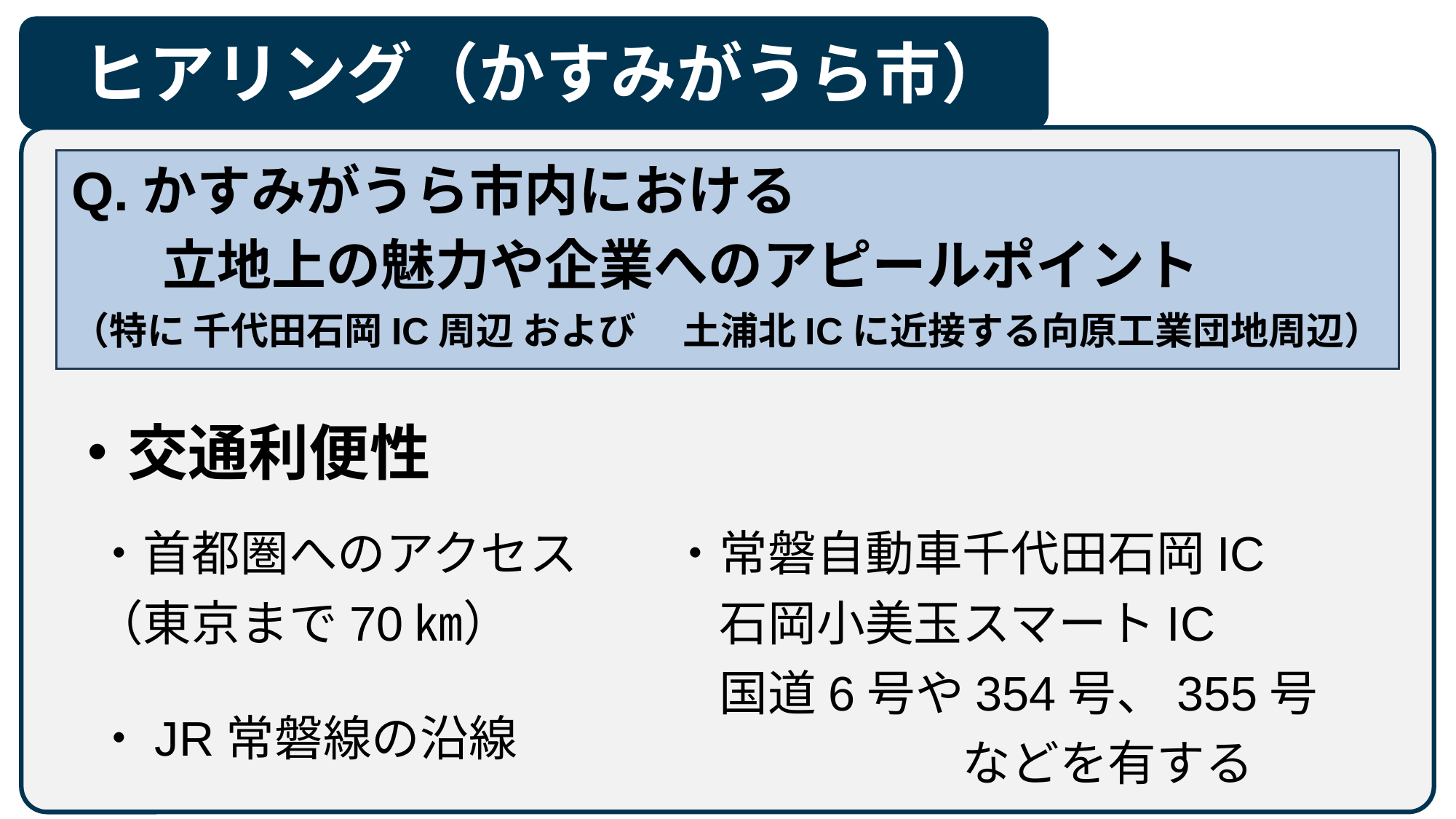

# ヒアリング（かすみがうら市）

Q.かすみがうら市内における
　   立地上の魅力や企業へのアピールポイント
（特に 千代田石岡IC周辺 および 　土浦北ICに近接する向原工業団地周辺）
広域アクセス：
東京から70km圏内に位置し、首都圏へのアクセスが良好

高速道路網：
常磐自動車道「千代田石岡IC」および「石岡小美玉スマートIC」が至近

主要幹線道路：
国道6号、354号、355号が交差する交通利便性の高い要衝

鉄道網：
JR常磐線の沿線であり、通勤・物流の両面で利点がある
・交通利便性
・首都圏へのアクセス
（東京まで70㎞）

・JR常磐線の沿線
・常磐自動車千代田石岡IC
　石岡小美玉スマートIC
　国道6号や354号、355号
　　　　　　などを有する